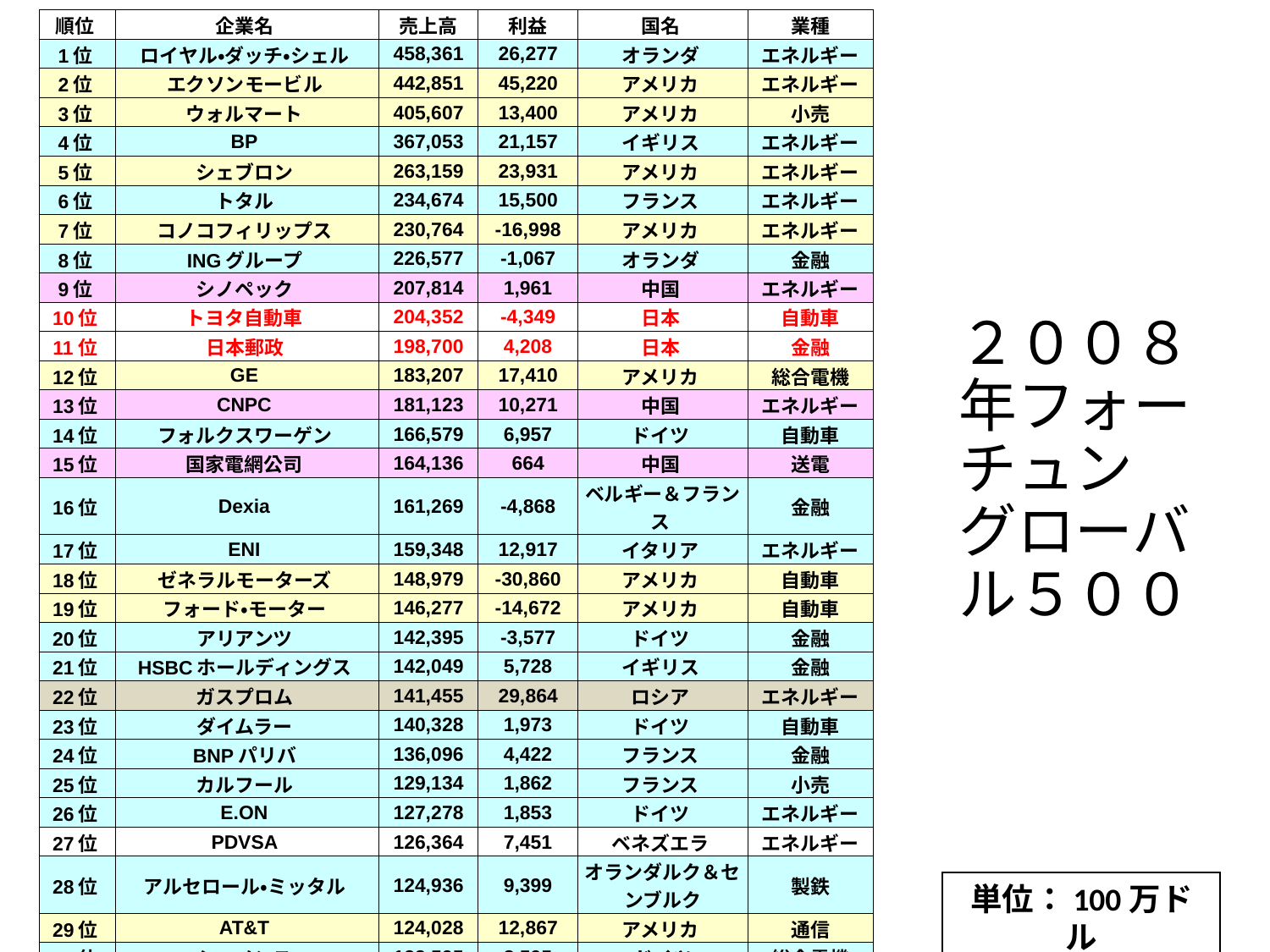

| 順位 | 企業名 | 売上高 | 利益 | 国名 | 業種 |
| --- | --- | --- | --- | --- | --- |
| 1位 | ロイヤル・ダッチ・シェル | 458,361 | 26,277 | オランダ | エネルギー |
| 2位 | エクソンモービル | 442,851 | 45,220 | アメリカ | エネルギー |
| 3位 | ウォルマート | 405,607 | 13,400 | アメリカ | 小売 |
| 4位 | BP | 367,053 | 21,157 | イギリス | エネルギー |
| 5位 | シェブロン | 263,159 | 23,931 | アメリカ | エネルギー |
| 6位 | トタル | 234,674 | 15,500 | フランス | エネルギー |
| 7位 | コノコフィリップス | 230,764 | -16,998 | アメリカ | エネルギー |
| 8位 | INGグループ | 226,577 | -1,067 | オランダ | 金融 |
| 9位 | シノペック | 207,814 | 1,961 | 中国 | エネルギー |
| 10位 | トヨタ自動車 | 204,352 | -4,349 | 日本 | 自動車 |
| 11位 | 日本郵政 | 198,700 | 4,208 | 日本 | 金融 |
| 12位 | GE | 183,207 | 17,410 | アメリカ | 総合電機 |
| 13位 | CNPC | 181,123 | 10,271 | 中国 | エネルギー |
| 14位 | フォルクスワーゲン | 166,579 | 6,957 | ドイツ | 自動車 |
| 15位 | 国家電網公司 | 164,136 | 664 | 中国 | 送電 |
| 16位 | Dexia | 161,269 | -4,868 | ベルギー＆フランス | 金融 |
| 17位 | ENI | 159,348 | 12,917 | イタリア | エネルギー |
| 18位 | ゼネラルモーターズ | 148,979 | -30,860 | アメリカ | 自動車 |
| 19位 | フォード・モーター | 146,277 | -14,672 | アメリカ | 自動車 |
| 20位 | アリアンツ | 142,395 | -3,577 | ドイツ | 金融 |
| 21位 | HSBCホールディングス | 142,049 | 5,728 | イギリス | 金融 |
| 22位 | ガスプロム | 141,455 | 29,864 | ロシア | エネルギー |
| 23位 | ダイムラー | 140,328 | 1,973 | ドイツ | 自動車 |
| 24位 | BNPパリバ | 136,096 | 4,422 | フランス | 金融 |
| 25位 | カルフール | 129,134 | 1,862 | フランス | 小売 |
| 26位 | E.ON | 127,278 | 1,853 | ドイツ | エネルギー |
| 27位 | PDVSA | 126,364 | 7,451 | ベネズエラ | エネルギー |
| 28位 | アルセロール・ミッタル | 124,936 | 9,399 | オランダルク＆センブルク | 製鉄 |
| 29位 | AT&T | 124,028 | 12,867 | アメリカ | 通信 |
| 30位 | シーメンス | 123,595 | 8,595 | ドイツ | 総合電機 |
# ２００８年フォーチュン グローバル５００
単位：100万ドル